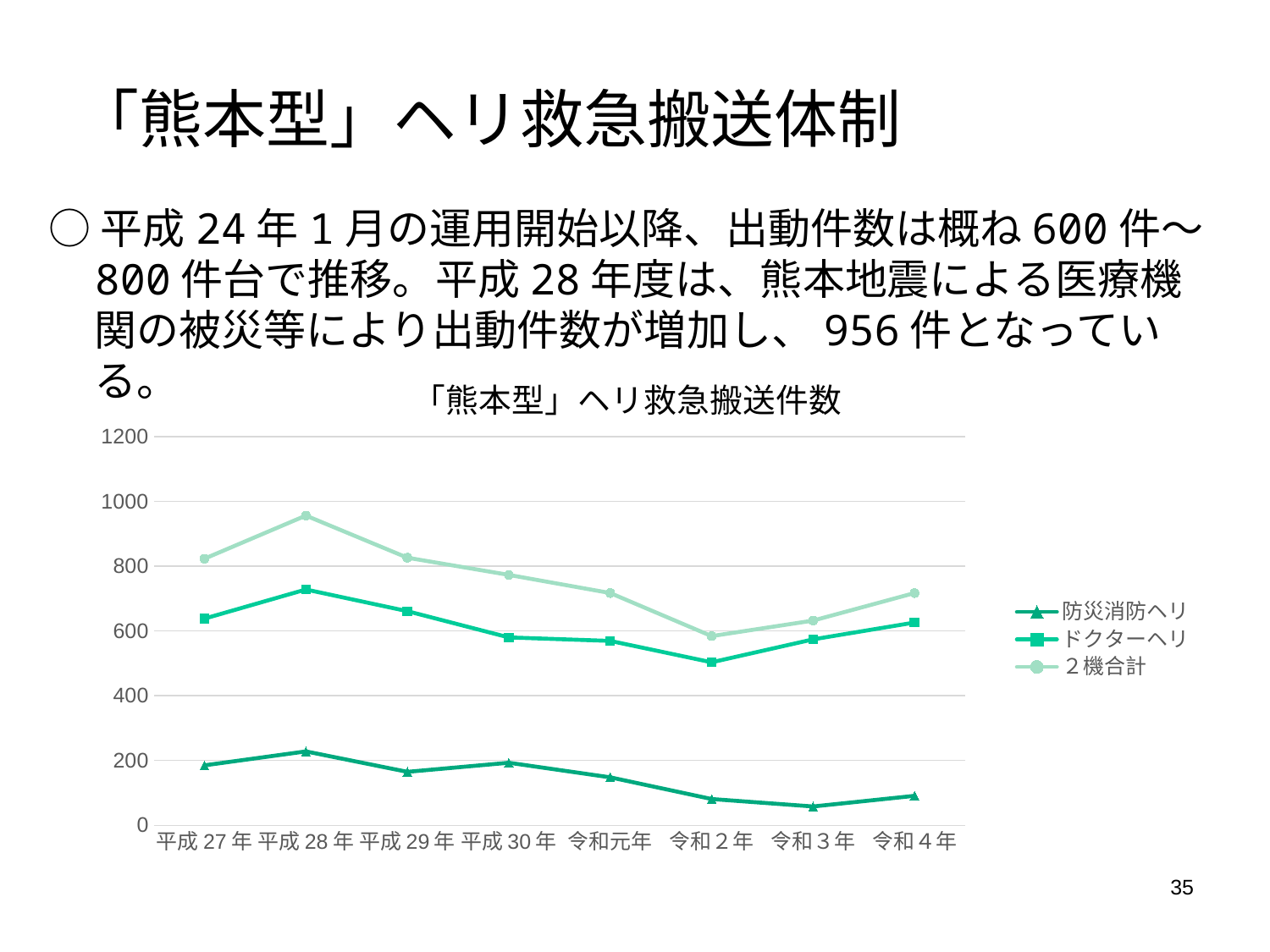

「熊本型」ヘリ救急搬送体制
○平成24年1月の運用開始以降、出動件数は概ね600件～800件台で推移。平成28年度は、熊本地震による医療機関の被災等により出動件数が増加し、956件となっている。

### Chart: 「熊本型」ヘリ救急搬送件数

| Category | 防災消防ヘリ | ドクターヘリ | ２機合計 |
|---|---|---|---|
| 平成27年 | 185.0 | 638.0 | 823.0 |
| 平成28年 | 228.0 | 728.0 | 956.0 |
| 平成29年 | 165.0 | 661.0 | 826.0 |
| 平成30年 | 193.0 | 580.0 | 773.0 |
| 令和元年 | 148.0 | 569.0 | 717.0 |
| 令和２年 | 81.0 | 503.0 | 584.0 |
| 令和３年 | 58.0 | 574.0 | 632.0 |
| 令和４年 | 91.0 | 626.0 | 717.0 |
35